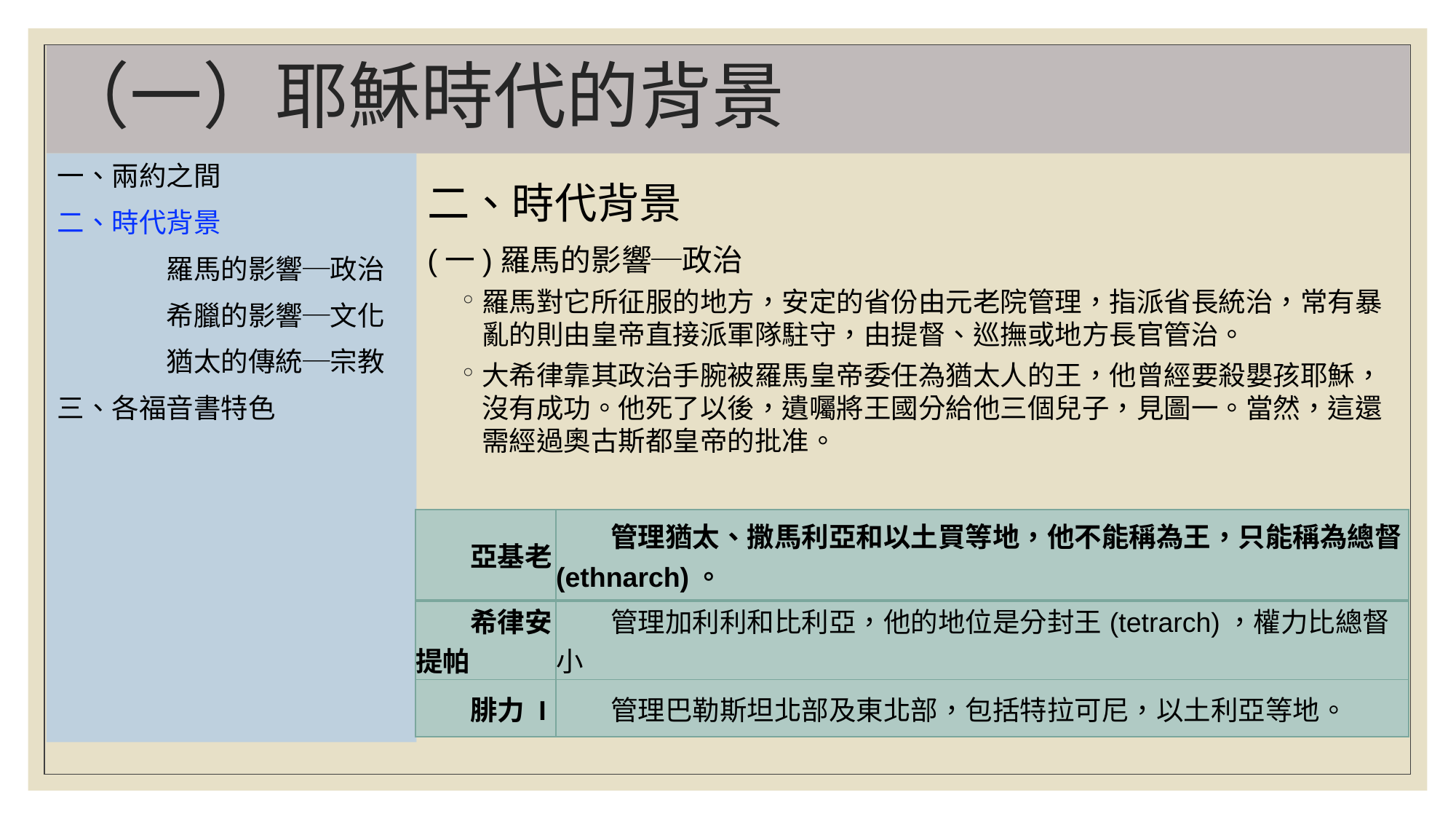

# （一）耶穌時代的背景
一、兩約之間
二、時代背景
	羅馬的影響─政治
	希臘的影響─文化
	猶太的傳統─宗教
三、各福音書特色

二、時代背景
(一)羅馬的影響─政治
羅馬對它所征服的地方，安定的省份由元老院管理，指派省長統治，常有暴亂的則由皇帝直接派軍隊駐守，由提督、巡撫或地方長官管治。
大希律靠其政治手腕被羅馬皇帝委任為猶太人的王，他曾經要殺嬰孩耶穌，沒有成功。他死了以後，遺囑將王國分給他三個兒子，見圖一。當然，這還需經過奧古斯都皇帝的批准。

| 亞基老 | 管理猶太、撒馬利亞和以土買等地，他不能稱為王，只能稱為總督(ethnarch)。 |
| --- | --- |
| 希律安提帕 | 管理加利利和比利亞，他的地位是分封王(tetrarch)，權力比總督小 |
| 腓力 I | 管理巴勒斯坦北部及東北部，包括特拉可尼，以土利亞等地。 |